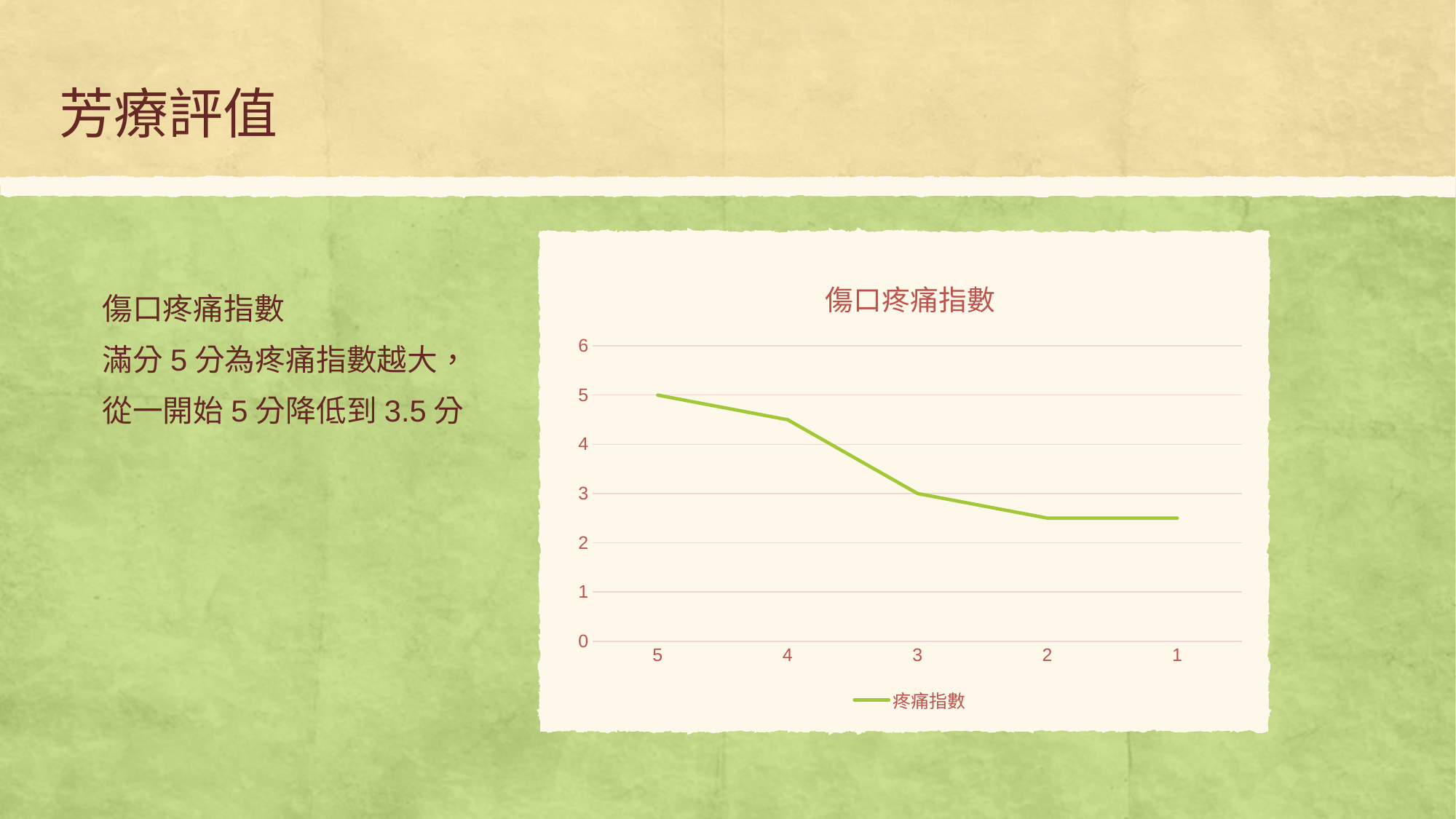

# 芳療評值

### Chart: 傷口疼痛指數

| Category | 疼痛指數 |
|---|---|
| 5 | 5.0 |
| 4 | 4.5 |
| 3 | 3.0 |
| 2 | 2.5 |
| 1 | 2.5 |
傷口疼痛指數
滿分5分為疼痛指數越大，
從一開始5分降低到3.5分